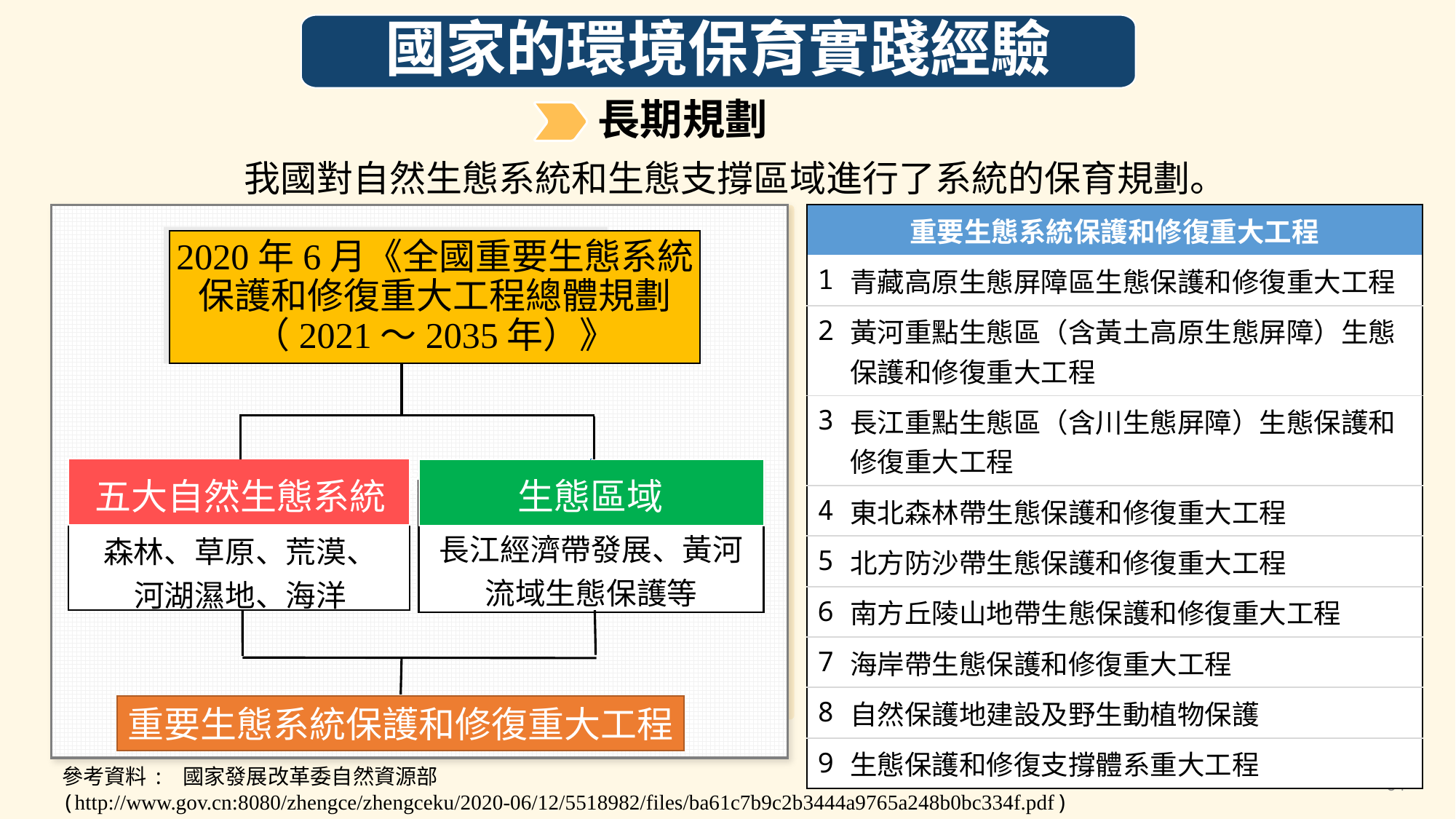

國家的環境保育實踐經驗
長期規劃

我國對自然生態系統和生態支撐區域進行了系統的保育規劃。
| 重要生態系統保護和修復重大工程 |  |
| --- | --- |
| 1 | 青藏高原生態屏障區生態保護和修復重大工程 |
| 2 | 黃河重點生態區（含黃土高原生態屏障）生態保護和修復重大工程 |
| 3 | 長江重點生態區（含川生態屏障）生態保護和修復重大工程 |
| 4 | 東北森林帶生態保護和修復重大工程 |
| 5 | 北方防沙帶生態保護和修復重大工程 |
| 6 | 南方丘陵山地帶生態保護和修復重大工程 |
| 7 | 海岸帶生態保護和修復重大工程 |
| 8 | 自然保護地建設及野生動植物保護 |
| 9 | 生態保護和修復支撐體系重大工程 |
重要生態系統保護和修復重大工程

2020年6月《全國重要生態系統保護和修復重大工程總體規劃（2021～2035年）》

生態區域
五大自然生態系統

長江經濟帶發展、黃河流域生態保護等
森林、草原、荒漠、
河湖濕地、海洋

重要生態系統保護和修復重大工程
參考資料: 國家發展改革委自然資源部
(http://www.gov.cn:8080/zhengce/zhengceku/2020-06/12/5518982/files/ba61c7b9c2b3444a9765a248b0bc334f.pdf)